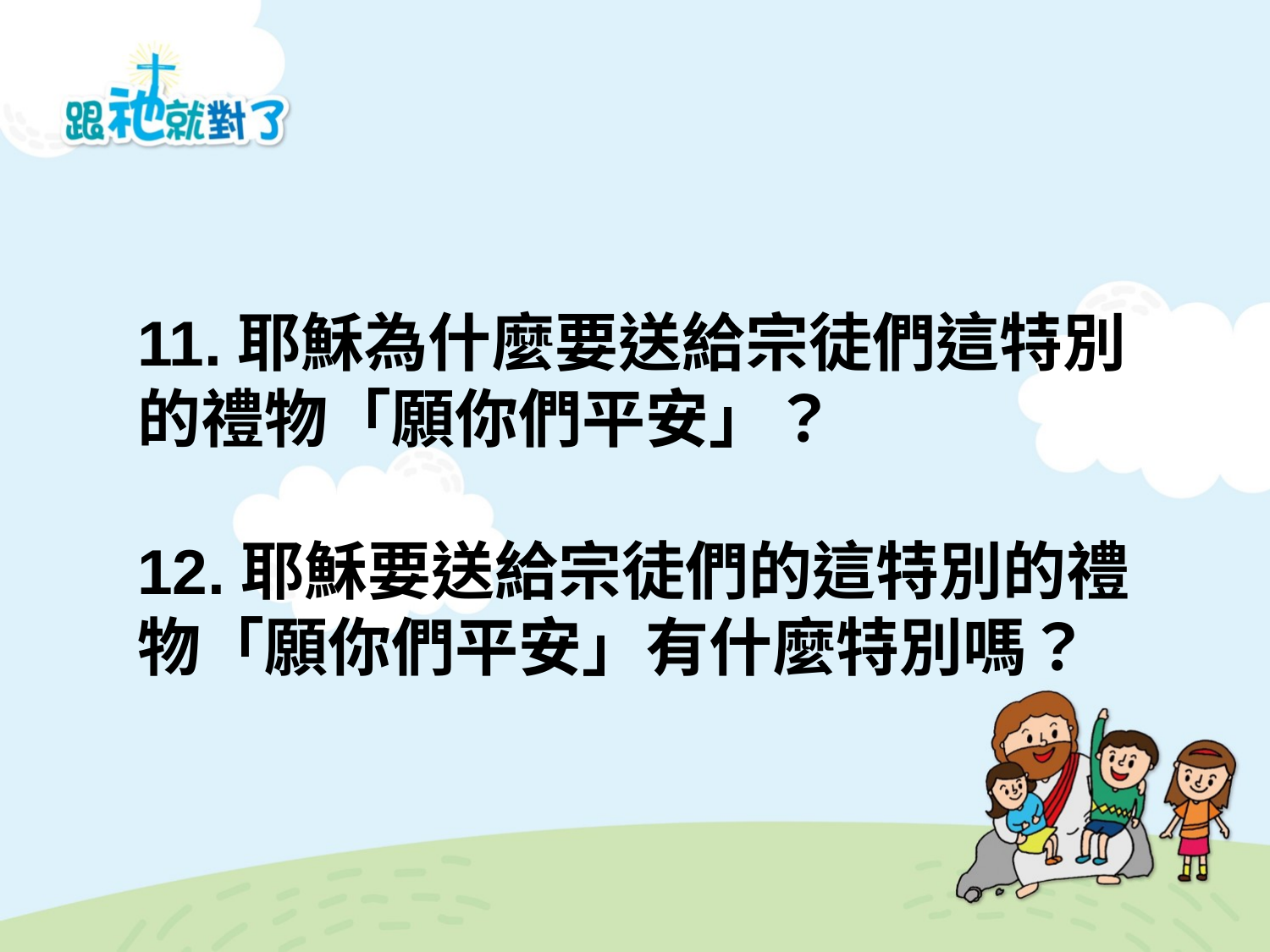

11.耶穌為什麼要送給宗徒們這特別的禮物「願你們平安」？

12.耶穌要送給宗徒們的這特別的禮物「願你們平安」有什麼特別嗎？